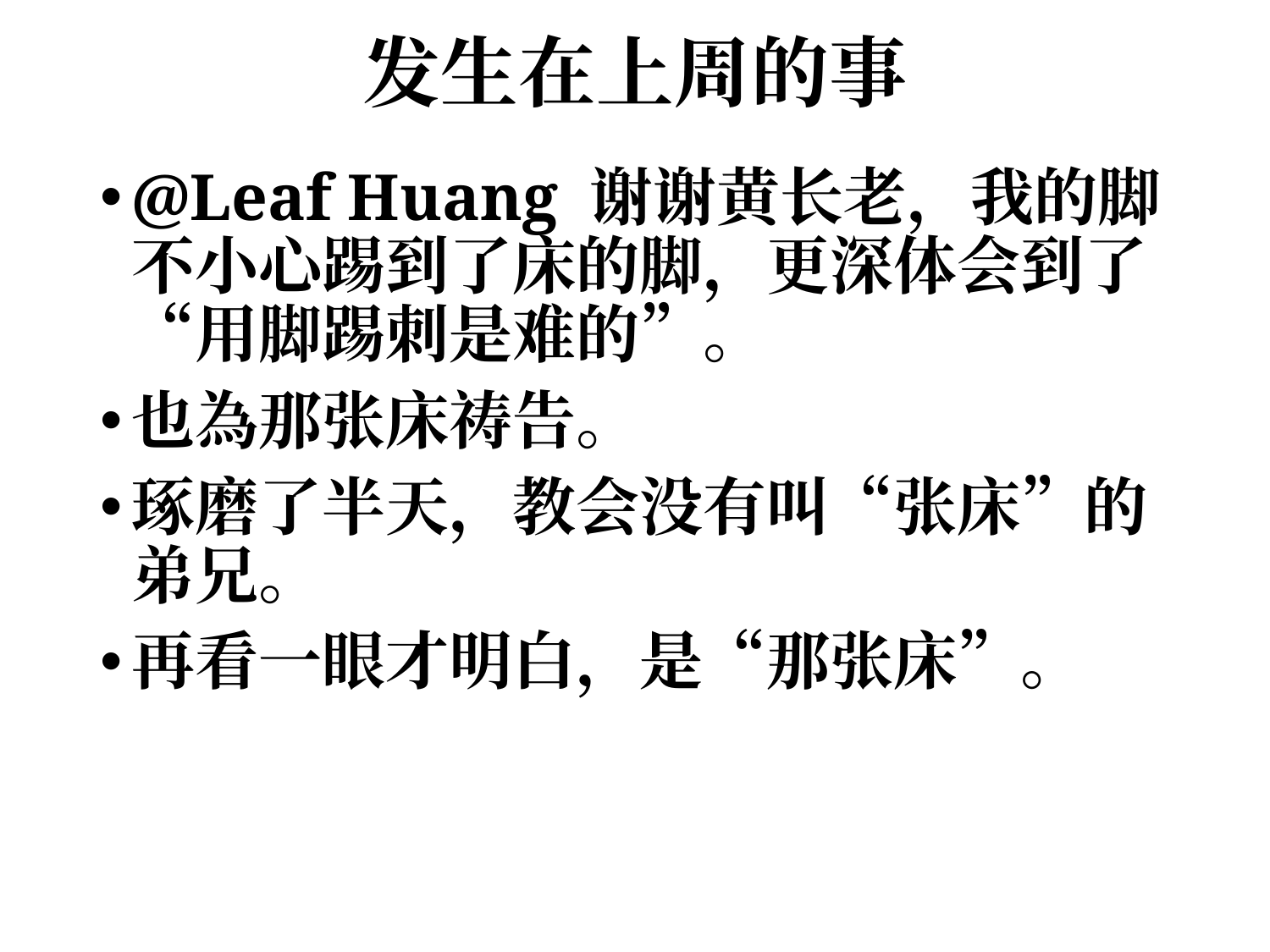

# 发生在上周的事
@Leaf Huang 谢谢黄长老，我的脚不小心踢到了床的脚，更深体会到了“用脚踢刺是难的”。
也為那张床祷告。
琢磨了半天，教会没有叫“张床”的弟兄。
再看一眼才明白，是“那张床”。